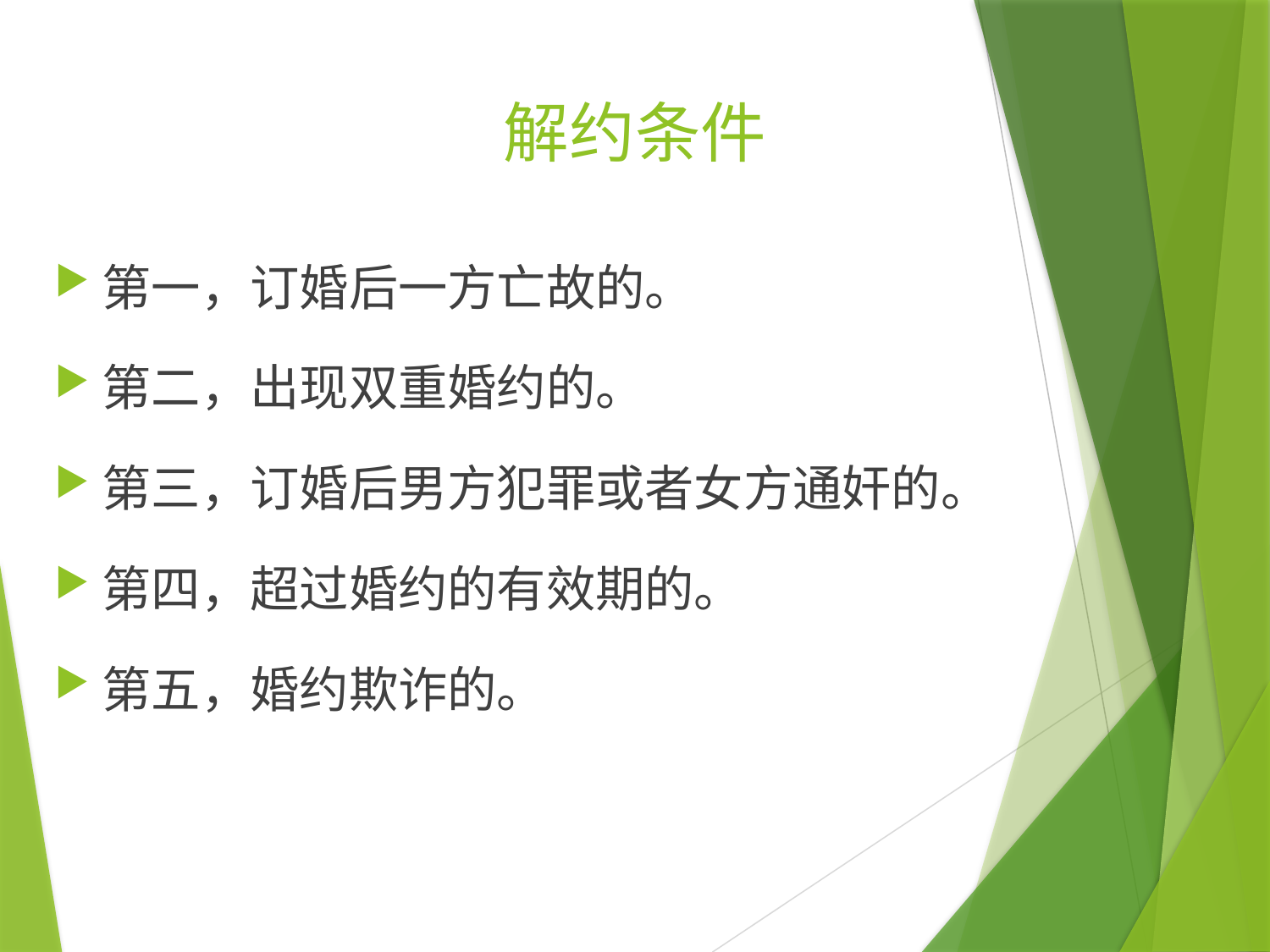

# 解约条件
第一，订婚后一方亡故的。
第二，出现双重婚约的。
第三，订婚后男方犯罪或者女方通奸的。
第四，超过婚约的有效期的。
第五，婚约欺诈的。